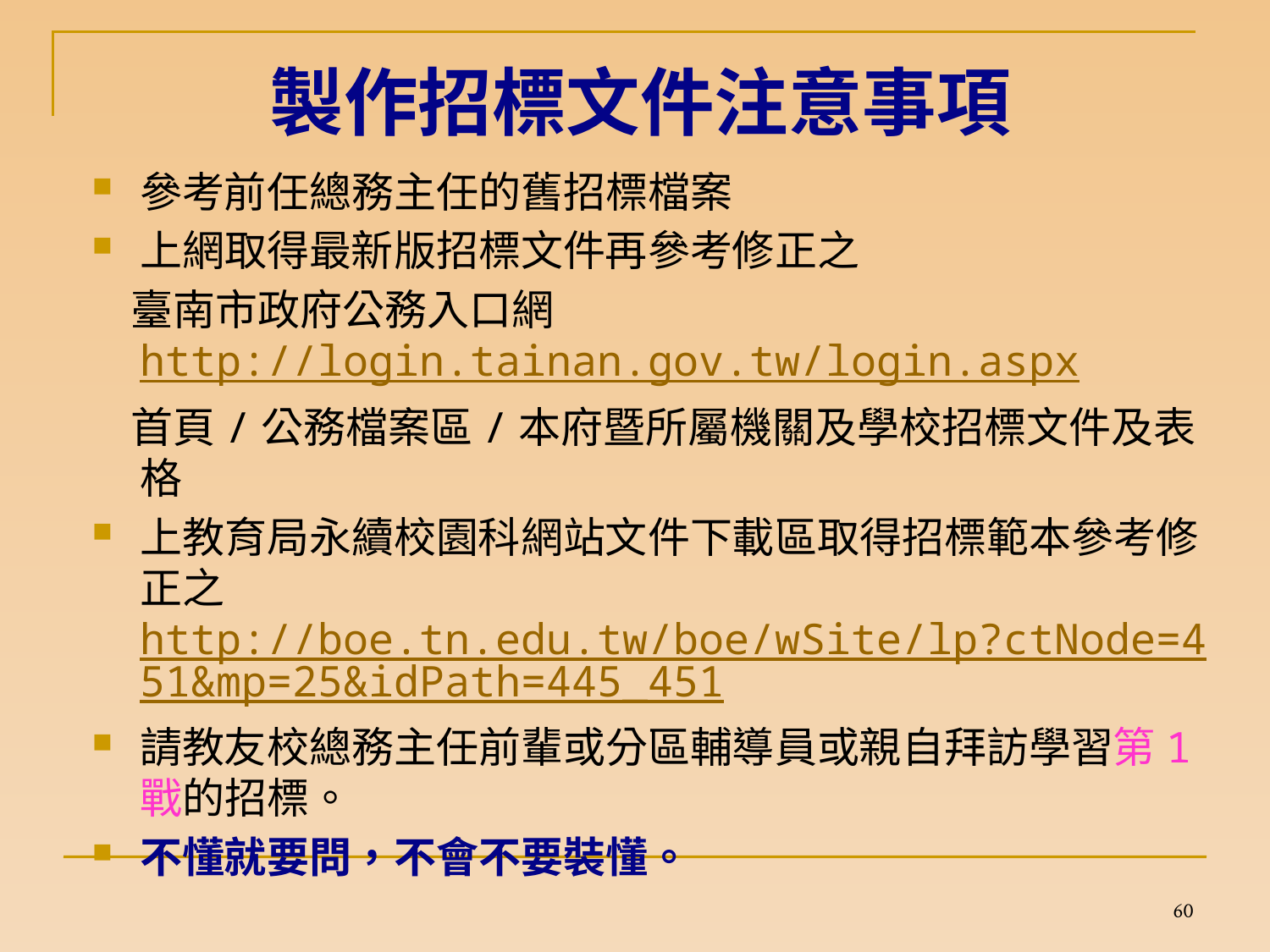

# 製作招標文件注意事項
參考前任總務主任的舊招標檔案
上網取得最新版招標文件再參考修正之
   臺南市政府公務入口網http://login.tainan.gov.tw/login.aspx
   首頁/公務檔案區/本府暨所屬機關及學校招標文件及表格
上教育局永續校園科網站文件下載區取得招標範本參考修正之http://boe.tn.edu.tw/boe/wSite/lp?ctNode=451&mp=25&idPath=445_451
請教友校總務主任前輩或分區輔導員或親自拜訪學習第1戰的招標。
不懂就要問，不會不要裝懂。

60